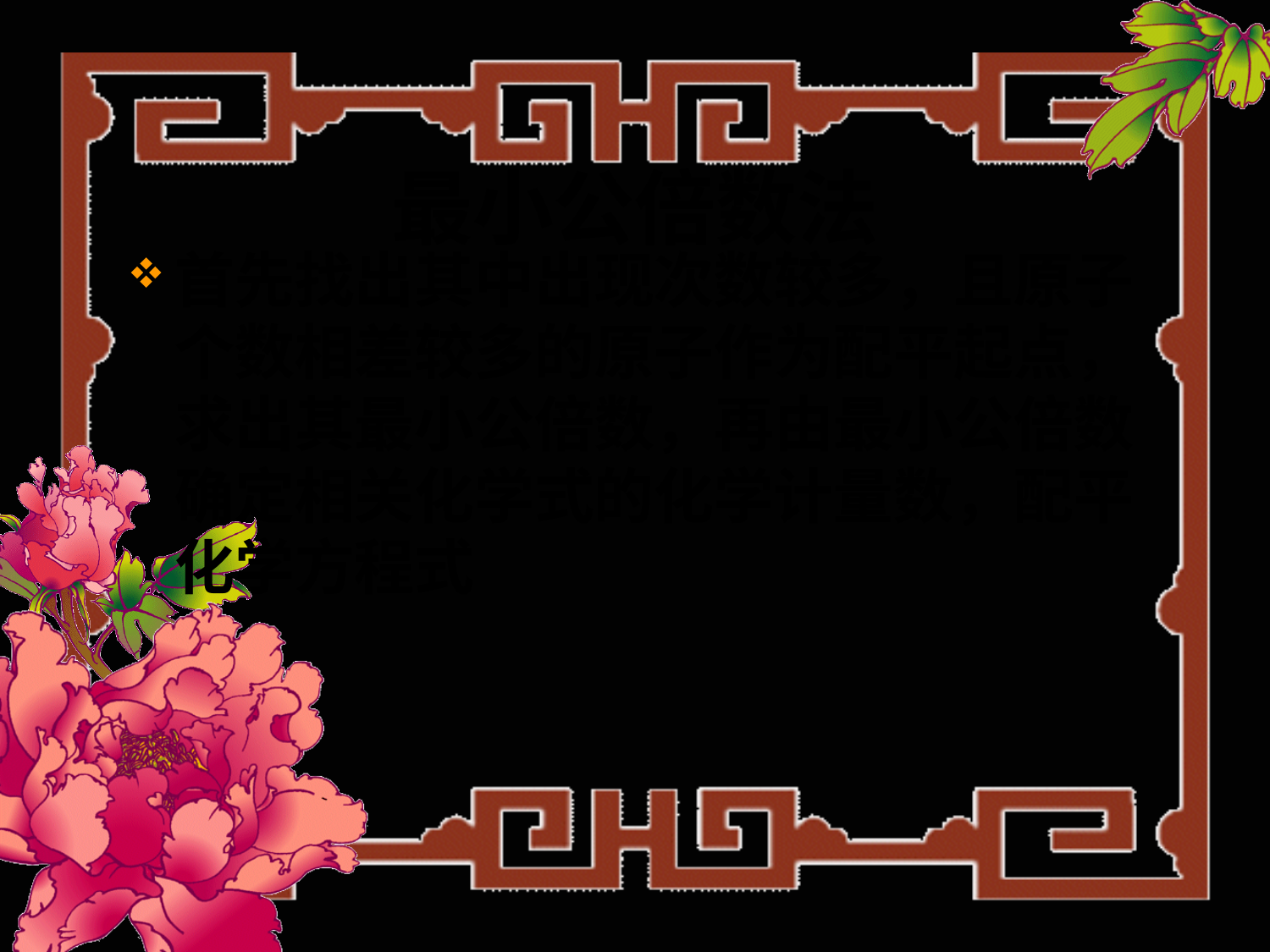

# 最小公倍数法
首先找出其中出现次数较多，且原子个数相差较多的原子作为配平起点，求出其最小公倍数，再由最小公倍数确定相关化学式的化学计量数，配平化学方程式